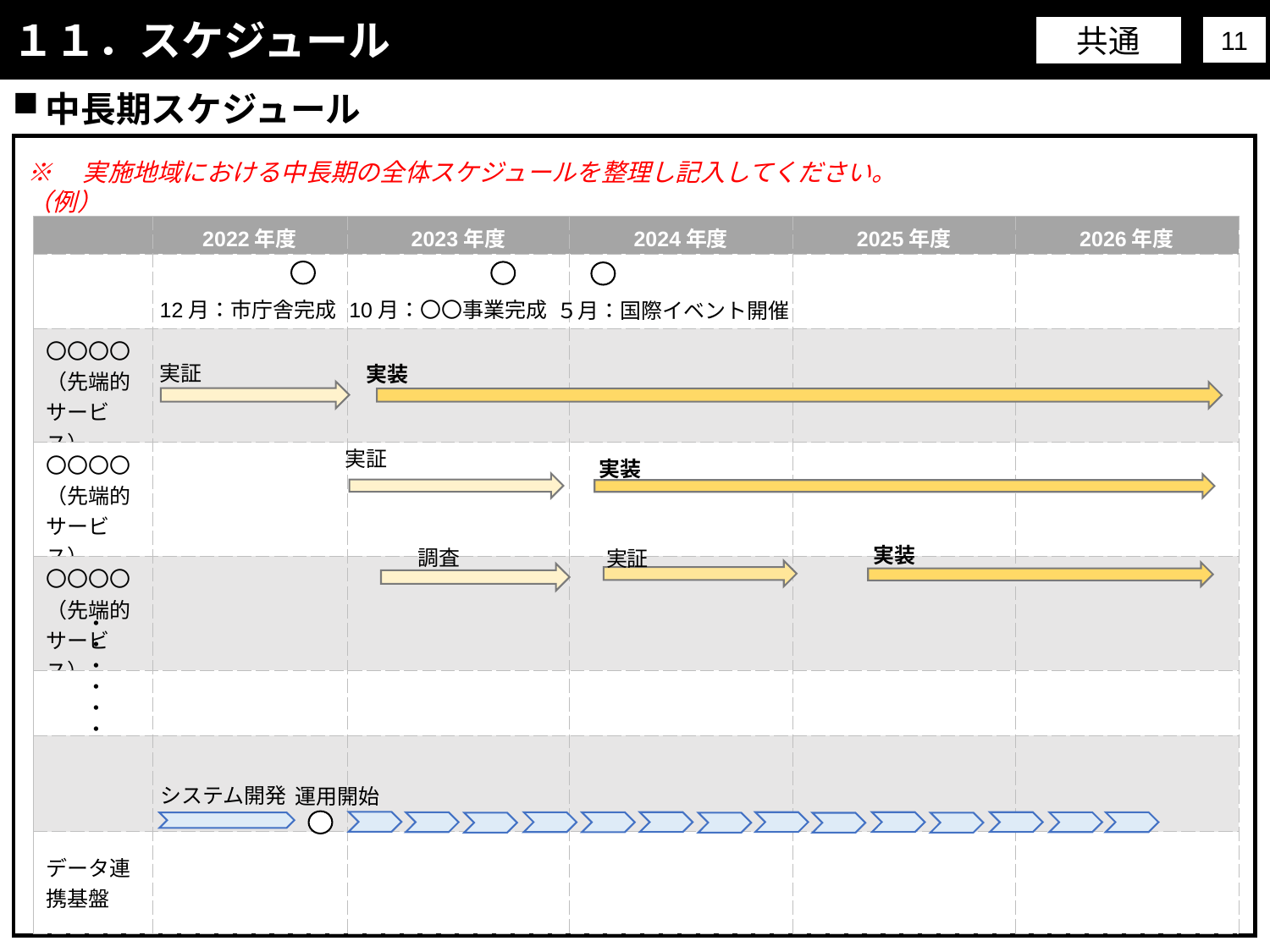

１１．スケジュール
共通
11
中長期スケジュール

※　実施地域における中長期の全体スケジュールを整理し記入してください。
（例）
|  | 2022年度 | 2023年度 | 2024年度 | 2025年度 | 2026年度 |
| --- | --- | --- | --- | --- | --- |
|  |  |  |  |  |  |
| 〇〇〇〇 （先端的サービス） |  |  |  |  |  |
| 〇〇〇〇 （先端的サービス） |  |  |  |  |  |
| 〇〇〇〇 （先端的サービス） |  |  |  |  |  |
|  |  |  |  |  |  |
|  |  |  |  |  |  |
| データ連携基盤 |  |  |  |  |  |

12月：市庁舎完成
10月：〇〇事業完成
５月：国際イベント開催
実証
実装

実証
実装

実装
調査
実証

・
・
・
・
・
・
システム開発
運用開始